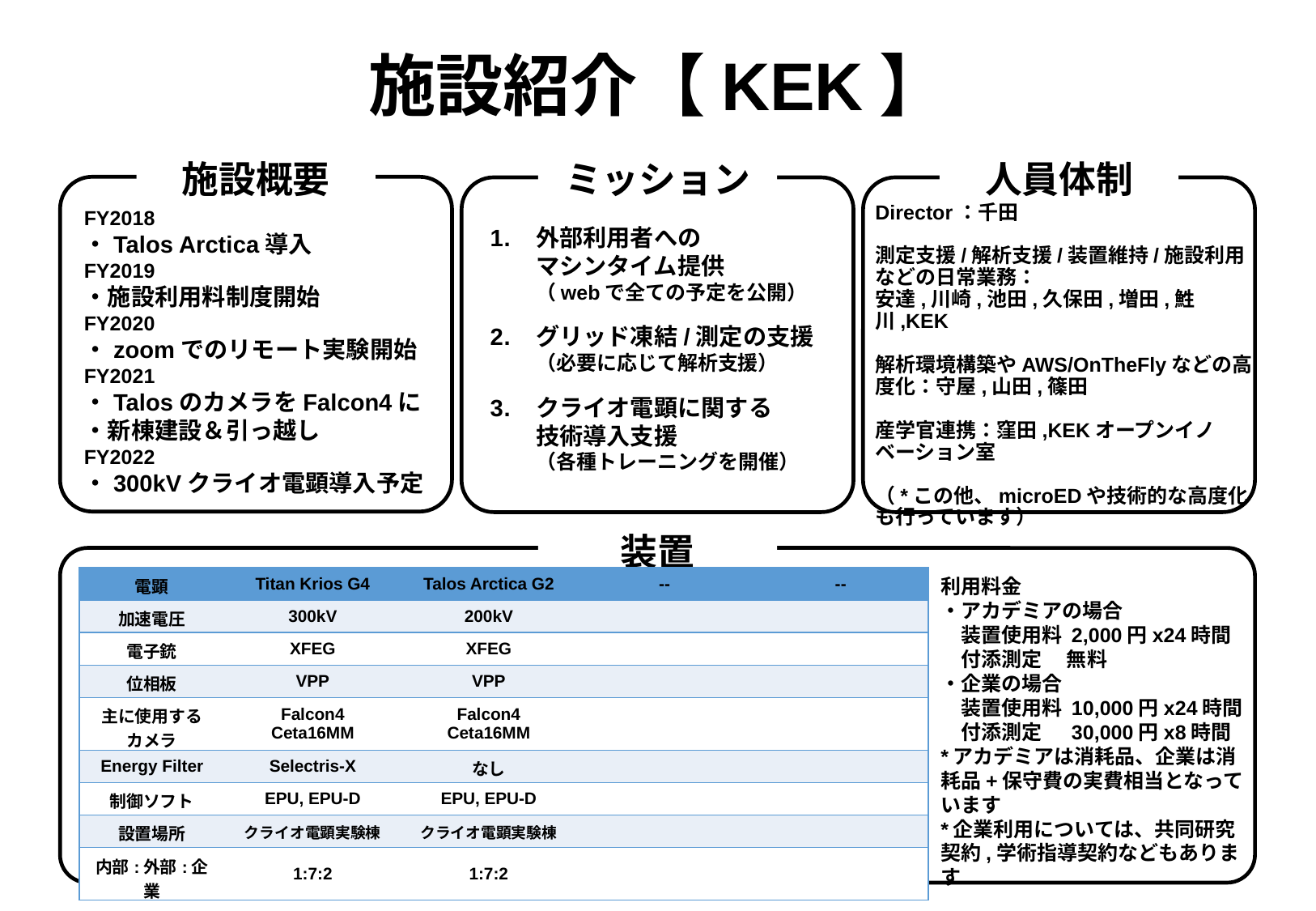

施設紹介【KEK】
施設概要
ミッション
人員体制

Director：千田

測定支援/解析支援/装置維持/施設利用などの日常業務：
安達,川崎,池田,久保田,増田,鮏川,KEK

解析環境構築やAWS/OnTheFlyなどの高度化：守屋,山田,篠田

産学官連携：窪田,KEKオープンイノベーション室

（*この他、microEDや技術的な高度化も行っています）
FY2018
・Talos Arctica導入
FY2019
・施設利用料制度開始
FY2020
・zoomでのリモート実験開始
FY2021
・TalosのカメラをFalcon4に
・新棟建設＆引っ越し
FY2022
・300kVクライオ電顕導入予定
外部利用者への
マシンタイム提供
（webで全ての予定を公開）

グリッド凍結/測定の支援
（必要に応じて解析支援）

クライオ電顕に関する
技術導入支援
（各種トレーニングを開催）
装置

| 電顕 | Titan Krios G4 | Talos Arctica G2 | -- | -- |
| --- | --- | --- | --- | --- |
| 加速電圧 | 300kV | 200kV |  |  |
| 電子銃 | XFEG | XFEG |  |  |
| 位相板 | VPP | VPP |  |  |
| 主に使用する カメラ | Falcon4 Ceta16MM | Falcon4 Ceta16MM |  |  |
| Energy Filter | Selectris-X | なし |  |  |
| 制御ソフト | EPU, EPU-D | EPU, EPU-D |  |  |
| 設置場所 | クライオ電顕実験棟 | クライオ電顕実験棟 |  |  |
| 内部:外部:企業 | 1:7:2 | 1:7:2 |  |  |
利用料金
・アカデミアの場合
　装置使用料 2,000円x24時間
　付添測定　 無料
・企業の場合
　装置使用料 10,000円x24時間
　付添測定　 30,000円x8時間
*アカデミアは消耗品、企業は消耗品+保守費の実費相当となっています
*企業利用については、共同研究契約,学術指導契約などもあります